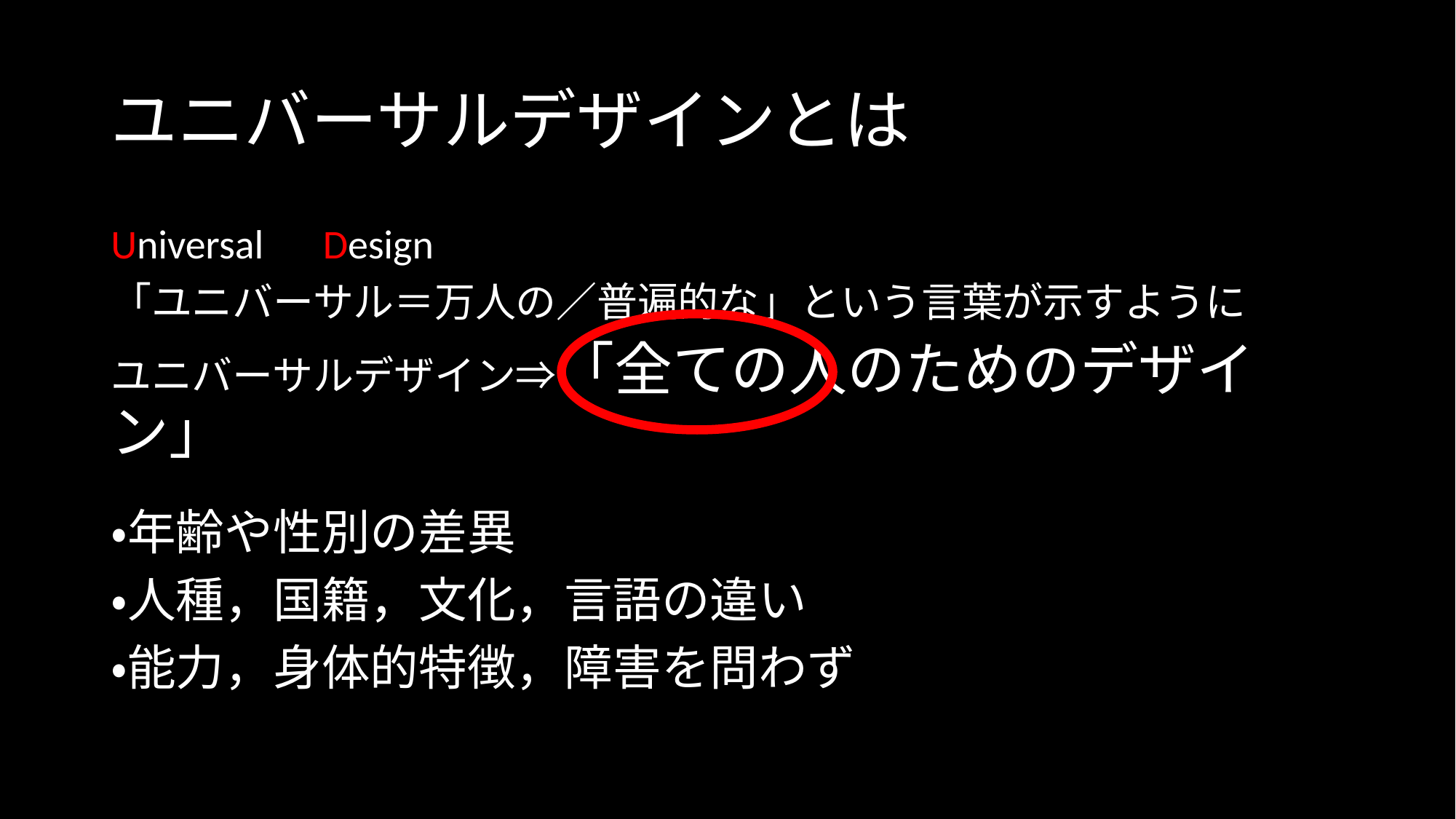

# ユニバーサルデザインとは
Universal　Design
「ユニバーサル＝万人の／普遍的な」という言葉が示すように
ユニバーサルデザイン⇒「全ての人のためのデザイン」

・年齢や性別の差異
・人種，国籍，文化，言語の違い
・能力，身体的特徴，障害を問わず